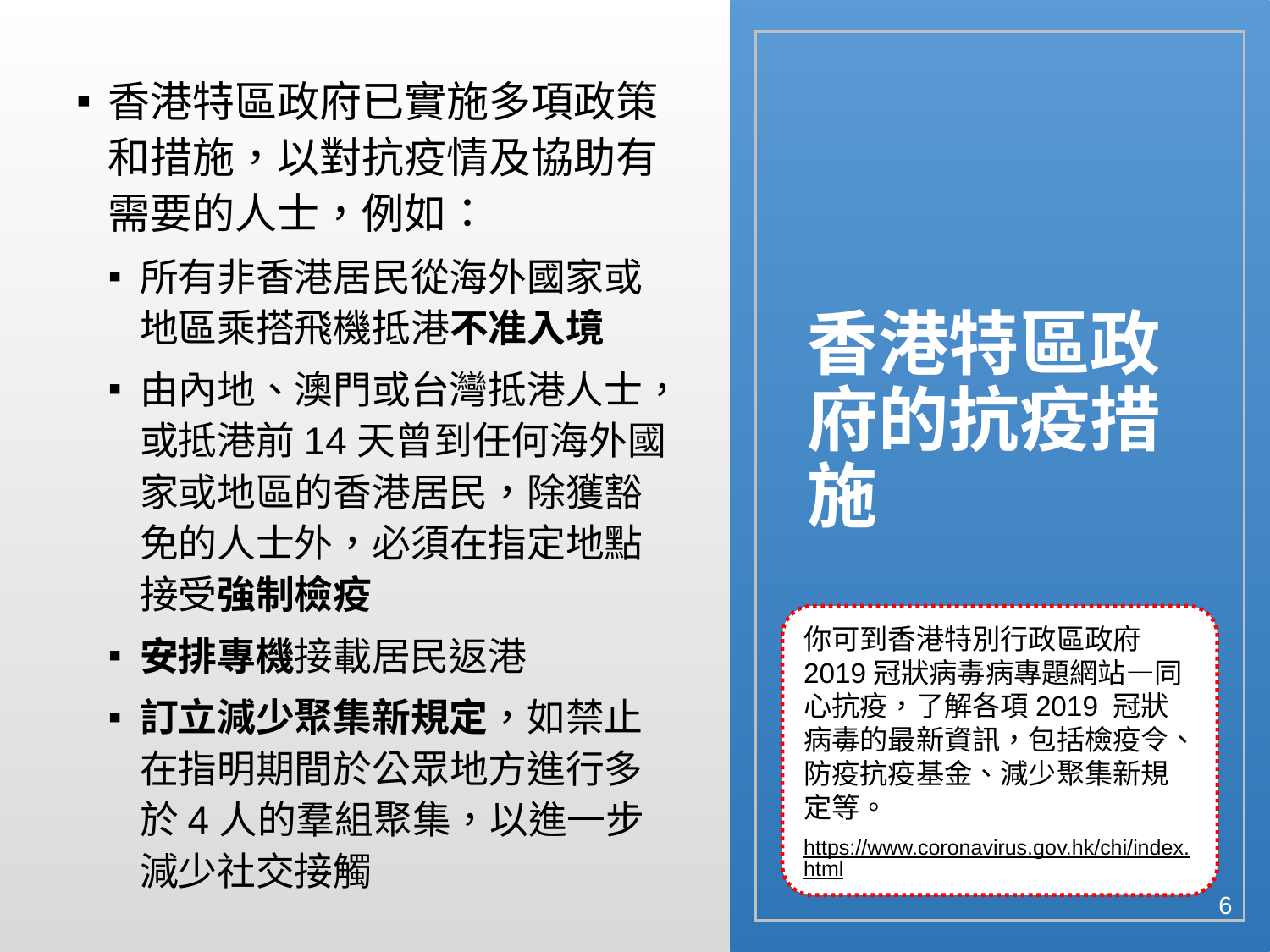

香港特區政府已實施多項政策和措施，以對抗疫情及協助有需要的人士，例如：
所有非香港居民從海外國家或地區乘搭飛機抵港不准入境
由內地、澳門或台灣抵港人士，或抵港前14天曾到任何海外國家或地區的香港居民，除獲豁免的人士外，必須在指定地點接受強制檢疫
安排專機接載居民返港
訂立減少聚集新規定，如禁止在指明期間於公眾地方進行多於4人的羣組聚集，以進一步減少社交接觸
# 香港特區政府的抗疫措施
你可到香港特別行政區政府2019冠狀病毒病專題網站—同心抗疫，了解各項2019 冠狀病毒的最新資訊，包括檢疫令、防疫抗疫基金、減少聚集新規定等。
https://www.coronavirus.gov.hk/chi/index.html

6